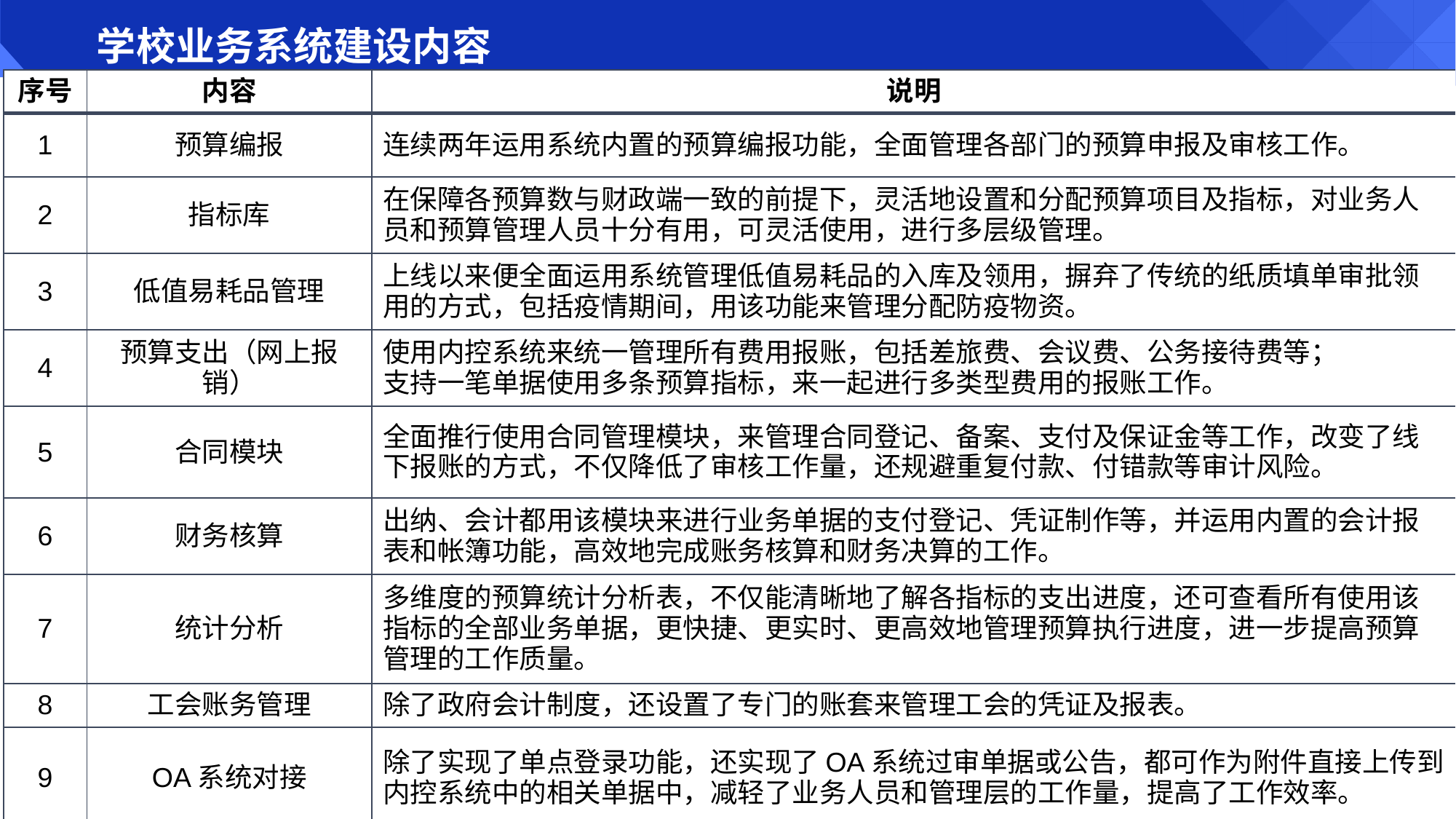

# 学校业务系统建设内容
| 序号 | 内容 | 说明 |
| --- | --- | --- |
| 1 | 预算编报 | 连续两年运用系统内置的预算编报功能，全面管理各部门的预算申报及审核工作。 |
| 2 | 指标库 | 在保障各预算数与财政端一致的前提下，灵活地设置和分配预算项目及指标，对业务人员和预算管理人员十分有用，可灵活使用，进行多层级管理。 |
| 3 | 低值易耗品管理 | 上线以来便全面运用系统管理低值易耗品的入库及领用，摒弃了传统的纸质填单审批领用的方式，包括疫情期间，用该功能来管理分配防疫物资。 |
| 4 | 预算支出（网上报销） | 使用内控系统来统一管理所有费用报账，包括差旅费、会议费、公务接待费等； 支持一笔单据使用多条预算指标，来一起进行多类型费用的报账工作。 |
| 5 | 合同模块 | 全面推行使用合同管理模块，来管理合同登记、备案、支付及保证金等工作，改变了线下报账的方式，不仅降低了审核工作量，还规避重复付款、付错款等审计风险。 |
| 6 | 财务核算 | 出纳、会计都用该模块来进行业务单据的支付登记、凭证制作等，并运用内置的会计报表和帐簿功能，高效地完成账务核算和财务决算的工作。 |
| 7 | 统计分析 | 多维度的预算统计分析表，不仅能清晰地了解各指标的支出进度，还可查看所有使用该指标的全部业务单据，更快捷、更实时、更高效地管理预算执行进度，进一步提高预算管理的工作质量。 |
| 8 | 工会账务管理 | 除了政府会计制度，还设置了专门的账套来管理工会的凭证及报表。 |
| 9 | OA系统对接 | 除了实现了单点登录功能，还实现了OA系统过审单据或公告，都可作为附件直接上传到内控系统中的相关单据中，减轻了业务人员和管理层的工作量，提高了工作效率。 |
25